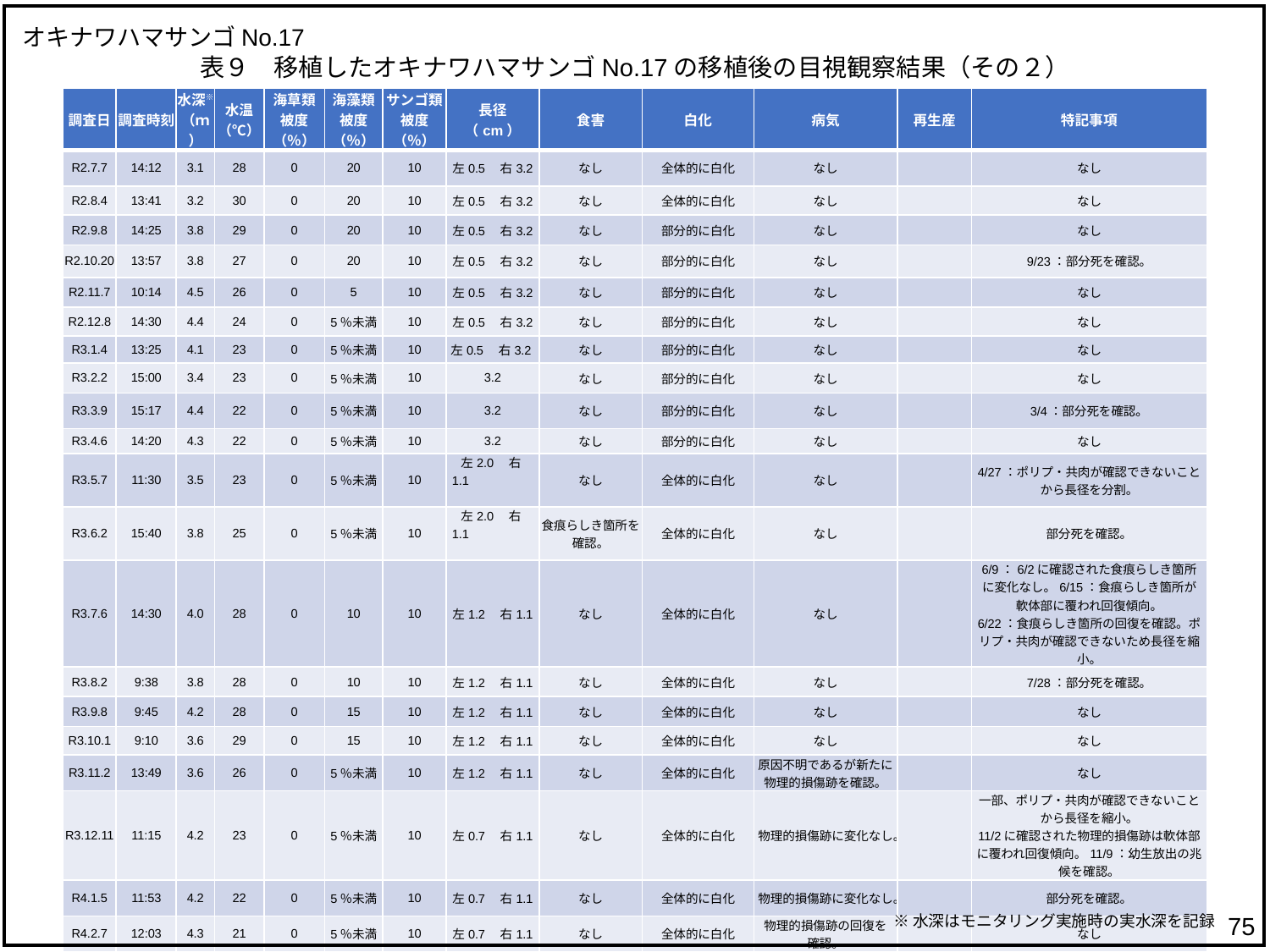

オキナワハマサンゴNo.17
表９　移植したオキナワハマサンゴNo.17の移植後の目視観察結果（その２）
| 調査日 | 調査時刻 | 水深※ （ｍ） | 水温 （℃） | 海草類 被度（％） | 海藻類 被度（％） | サンゴ類 被度（％） | 長径 （cm） | 食害 | 白化 | 病気 | 再生産 | 特記事項 |
| --- | --- | --- | --- | --- | --- | --- | --- | --- | --- | --- | --- | --- |
| R2.7.7 | 14:12 | 3.1 | 28 | 0 | 20 | 10 | 左0.5　右3.2 | なし | 全体的に白化 | なし |  | なし |
| R2.8.4 | 13:41 | 3.2 | 30 | 0 | 20 | 10 | 左0.5　右3.2 | なし | 全体的に白化 | なし |  | なし |
| R2.9.8 | 14:25 | 3.8 | 29 | 0 | 20 | 10 | 左0.5　右3.2 | なし | 部分的に白化 | なし |  | なし |
| R2.10.20 | 13:57 | 3.8 | 27 | 0 | 20 | 10 | 左0.5　右3.2 | なし | 部分的に白化 | なし |  | 9/23：部分死を確認。 |
| R2.11.7 | 10:14 | 4.5 | 26 | 0 | 5 | 10 | 左0.5　右3.2 | なし | 部分的に白化 | なし |  | なし |
| R2.12.8 | 14:30 | 4.4 | 24 | 0 | 5％未満 | 10 | 左0.5　右3.2 | なし | 部分的に白化 | なし |  | なし |
| R3.1.4 | 13:25 | 4.1 | 23 | 0 | 5％未満 | 10 | 左0.5　右3.2 | なし | 部分的に白化 | なし |  | なし |
| R3.2.2 | 15:00 | 3.4 | 23 | 0 | 5％未満 | 10 | 3.2 | なし | 部分的に白化 | なし |  | なし |
| R3.3.9 | 15:17 | 4.4 | 22 | 0 | 5％未満 | 10 | 3.2 | なし | 部分的に白化 | なし |  | 3/4：部分死を確認。 |
| R3.4.6 | 14:20 | 4.3 | 22 | 0 | 5％未満 | 10 | 3.2 | なし | 部分的に白化 | なし |  | なし |
| R3.5.7 | 11:30 | 3.5 | 23 | 0 | 5％未満 | 10 | 左2.0　右1.1 | なし | 全体的に白化 | なし |  | 4/27：ポリプ・共肉が確認できないことから長径を分割。 |
| R3.6.2 | 15:40 | 3.8 | 25 | 0 | 5％未満 | 10 | 左2.0　右1.1 | 食痕らしき箇所を 確認。 | 全体的に白化 | なし |  | 部分死を確認。 |
| R3.7.6 | 14:30 | 4.0 | 28 | 0 | 10 | 10 | 左1.2　右1.1 | なし | 全体的に白化 | なし |  | 6/9：6/2に確認された食痕らしき箇所に変化なし。6/15：食痕らしき箇所が軟体部に覆われ回復傾向。 6/22：食痕らしき箇所の回復を確認。ポリプ・共肉が確認できないため長径を縮小。 |
| R3.8.2 | 9:38 | 3.8 | 28 | 0 | 10 | 10 | 左1.2　右1.1 | なし | 全体的に白化 | なし |  | 7/28：部分死を確認。 |
| R3.9.8 | 9:45 | 4.2 | 28 | 0 | 15 | 10 | 左1.2　右1.1 | なし | 全体的に白化 | なし |  | なし |
| R3.10.1 | 9:10 | 3.6 | 29 | 0 | 15 | 10 | 左1.2　右1.1 | なし | 全体的に白化 | なし |  | なし |
| R3.11.2 | 13:49 | 3.6 | 26 | 0 | 5％未満 | 10 | 左1.2　右1.1 | なし | 全体的に白化 | 原因不明であるが新たに 物理的損傷跡を確認。 |  | なし |
| R3.12.11 | 11:15 | 4.2 | 23 | 0 | 5％未満 | 10 | 左0.7　右1.1 | なし | 全体的に白化 | 物理的損傷跡に変化なし。 |  | 一部、ポリプ・共肉が確認できないことから長径を縮小。 11/2に確認された物理的損傷跡は軟体部に覆われ回復傾向。11/9：幼生放出の兆候を確認。 |
| R4.1.5 | 11:53 | 4.2 | 22 | 0 | 5％未満 | 10 | 左0.7　右1.1 | なし | 全体的に白化 | 物理的損傷跡に変化なし。 |  | 部分死を確認。 |
| R4.2.7 | 12:03 | 4.3 | 21 | 0 | 5％未満 | 10 | 左0.7　右1.1 | なし | 全体的に白化 | 物理的損傷跡の回復を 確認。 |  | なし |
| R4.3.3 | 11:45 | 3.2 | 21 | 0 | 5％未満 | 10 | 左0.7　右1.1 | なし | 全体的に白化 | なし |  | なし |
75
※水深はモニタリング実施時の実水深を記録